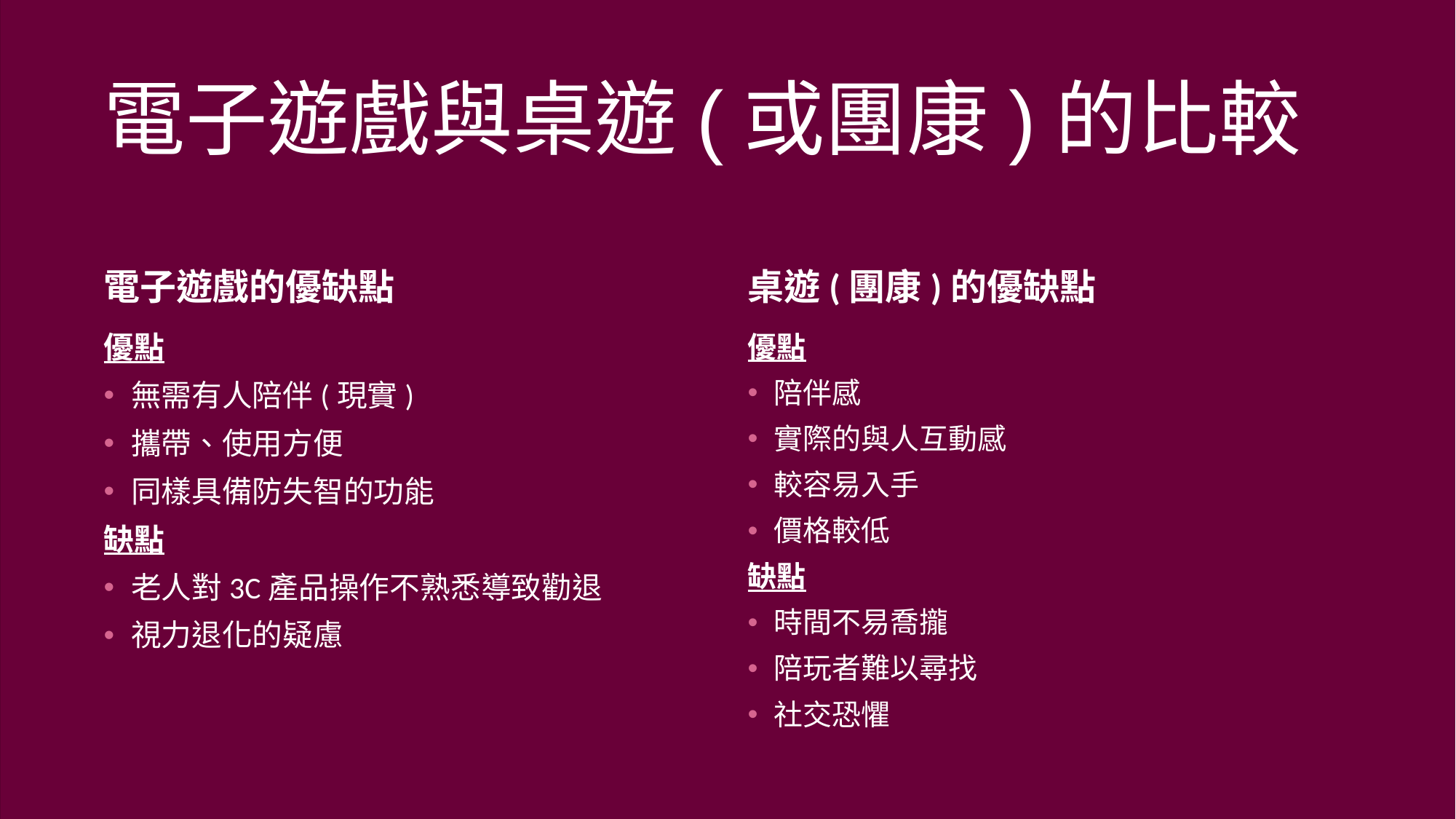

# 電子遊戲與桌遊(或團康)的比較
電子遊戲的優缺點
桌遊(團康)的優缺點
優點
無需有人陪伴(現實)
攜帶、使用方便
同樣具備防失智的功能
缺點
老人對3C產品操作不熟悉導致勸退
視力退化的疑慮
優點
陪伴感
實際的與人互動感
較容易入手
價格較低
缺點
時間不易喬攏
陪玩者難以尋找
社交恐懼